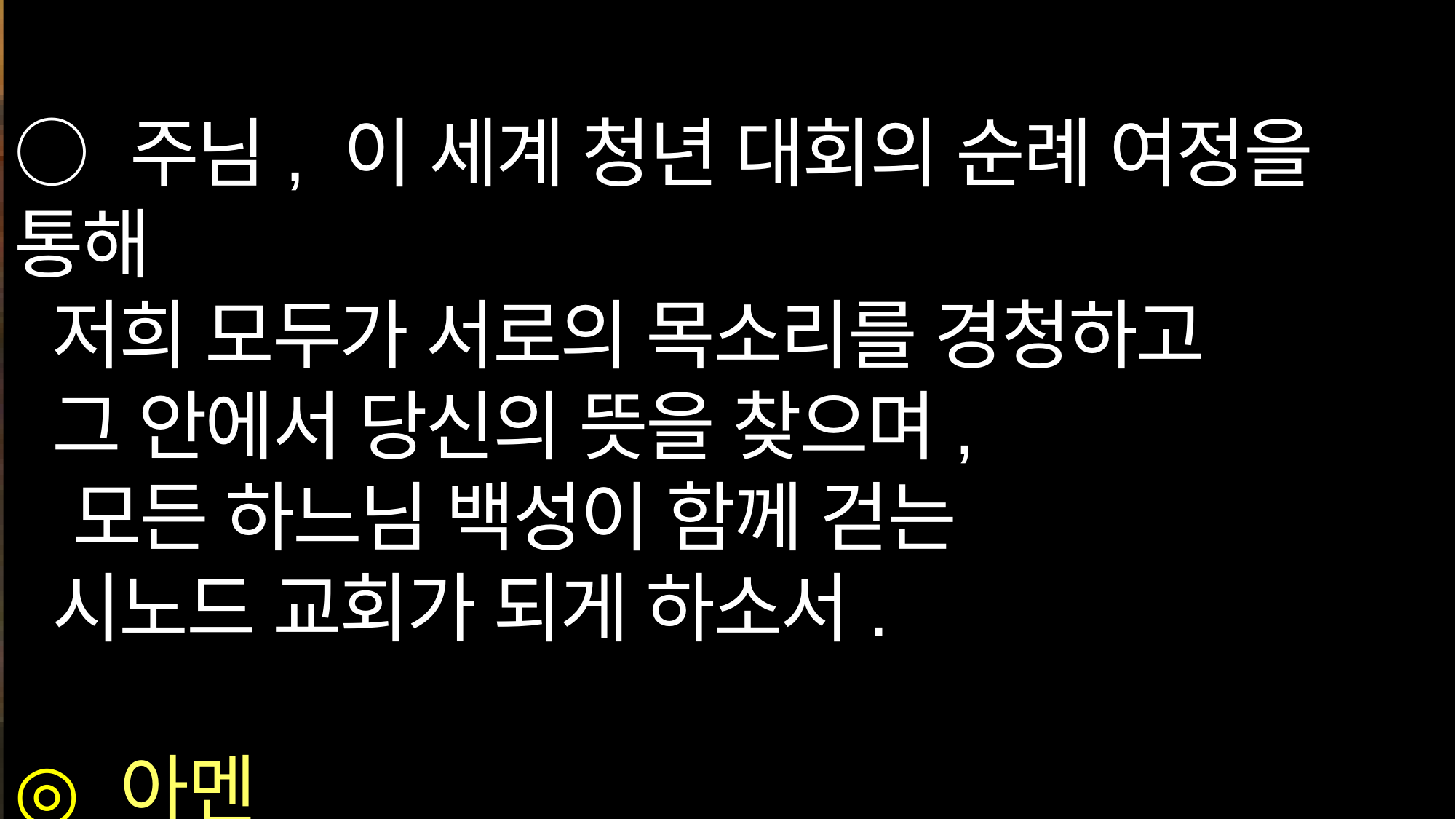

# ○ 주님, 이 세계 청년 대회의 순례 여정을 통해 저희 모두가 서로의 목소리를 경청하고 그 안에서 당신의 뜻을 찾으며, 모든 하느님 백성이 함께 걷는 시노드 교회가 되게 하소서. ◎ 아멘